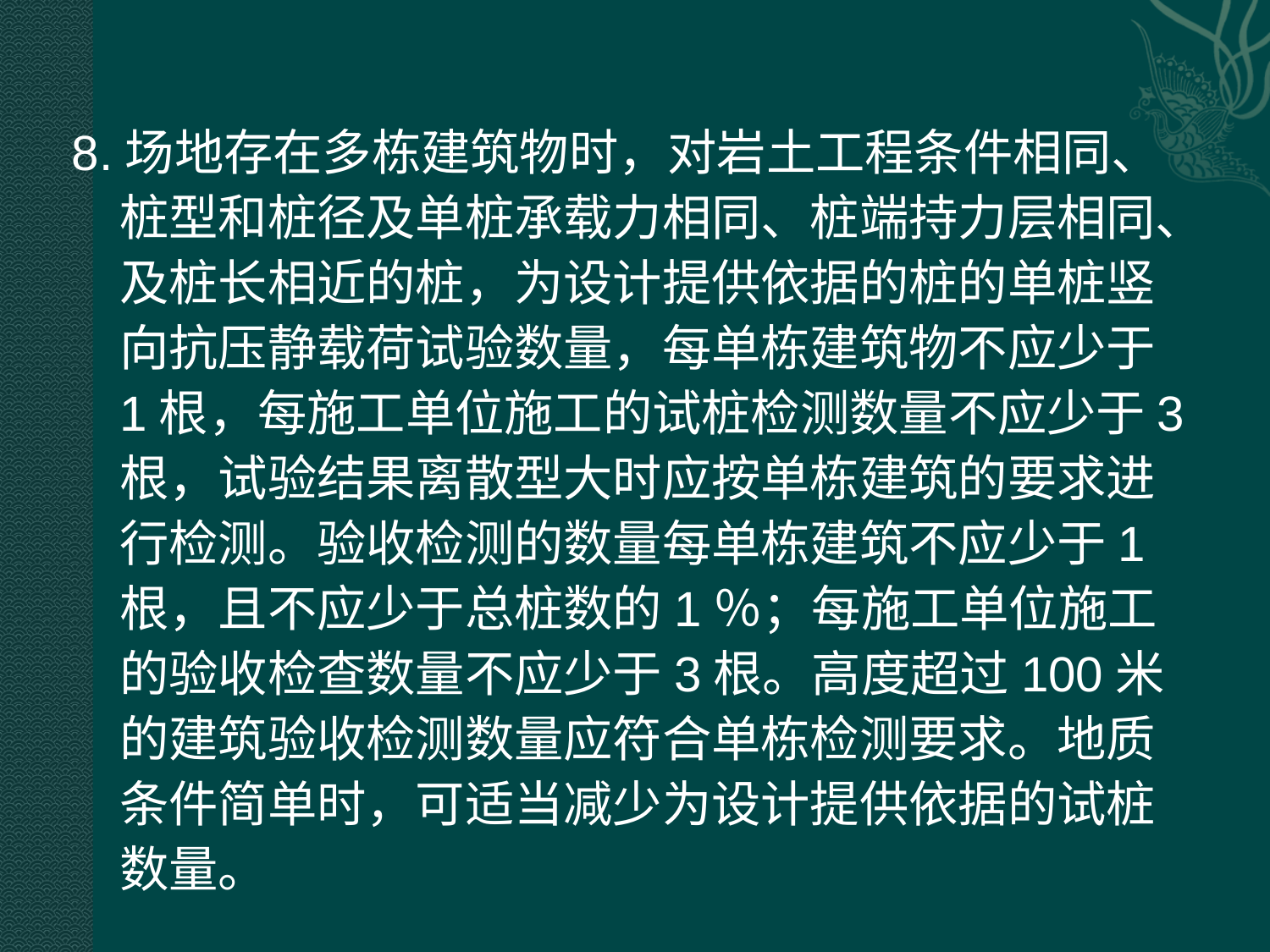

8.场地存在多栋建筑物时，对岩土工程条件相同、桩型和桩径及单桩承载力相同、桩端持力层相同、及桩长相近的桩，为设计提供依据的桩的单桩竖向抗压静载荷试验数量，每单栋建筑物不应少于1根，每施工单位施工的试桩检测数量不应少于3根，试验结果离散型大时应按单栋建筑的要求进行检测。验收检测的数量每单栋建筑不应少于1根，且不应少于总桩数的1％；每施工单位施工的验收检查数量不应少于3根。高度超过100米的建筑验收检测数量应符合单栋检测要求。地质条件简单时，可适当减少为设计提供依据的试桩数量。